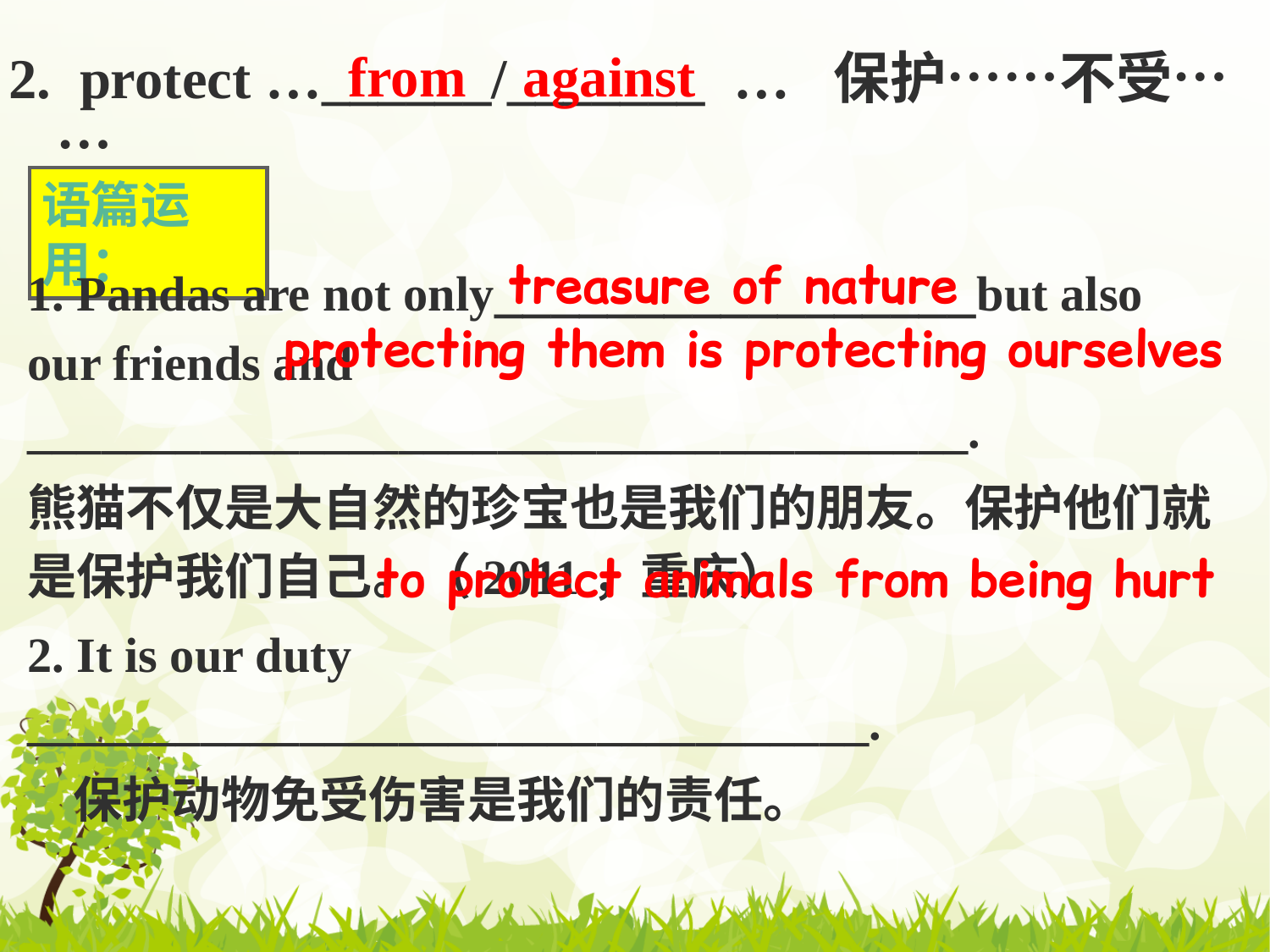

from    against
2.  protect …______/_______  …  保护……不受……
语篇运用：
1. Pandas are not only_________________but also our friends and ______________________________________.
熊猫不仅是大自然的珍宝也是我们的朋友。保护他们就是保护我们自己。（2011，重庆）
2. It is our duty  __________________________________.
   保护动物免受伤害是我们的责任。
treasure of nature
protecting them is protecting ourselves
to protect animals from being hurt